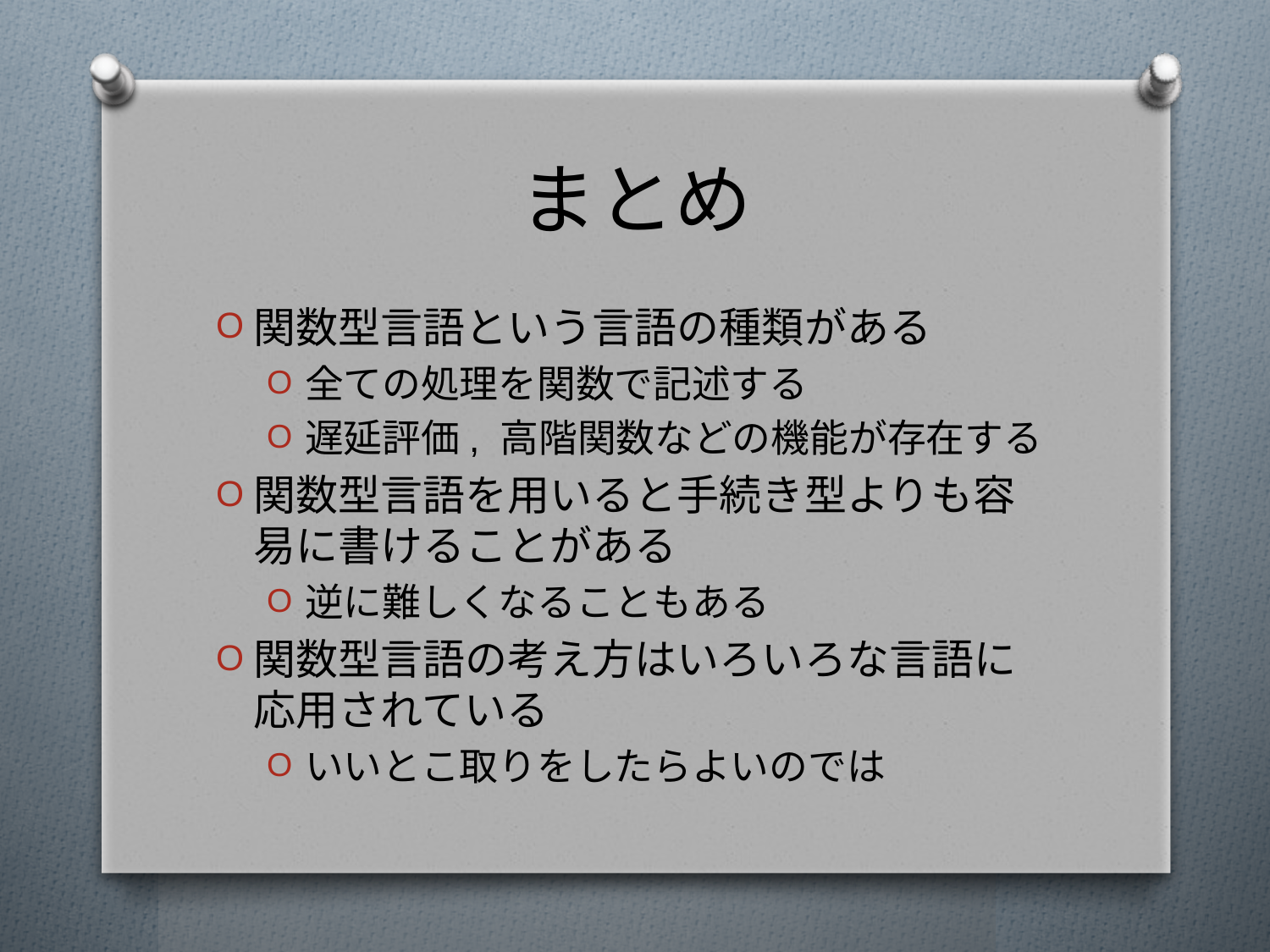

# まとめ
関数型言語という言語の種類がある
全ての処理を関数で記述する
遅延評価, 高階関数などの機能が存在する
関数型言語を用いると手続き型よりも容易に書けることがある
逆に難しくなることもある
関数型言語の考え方はいろいろな言語に応用されている
いいとこ取りをしたらよいのでは